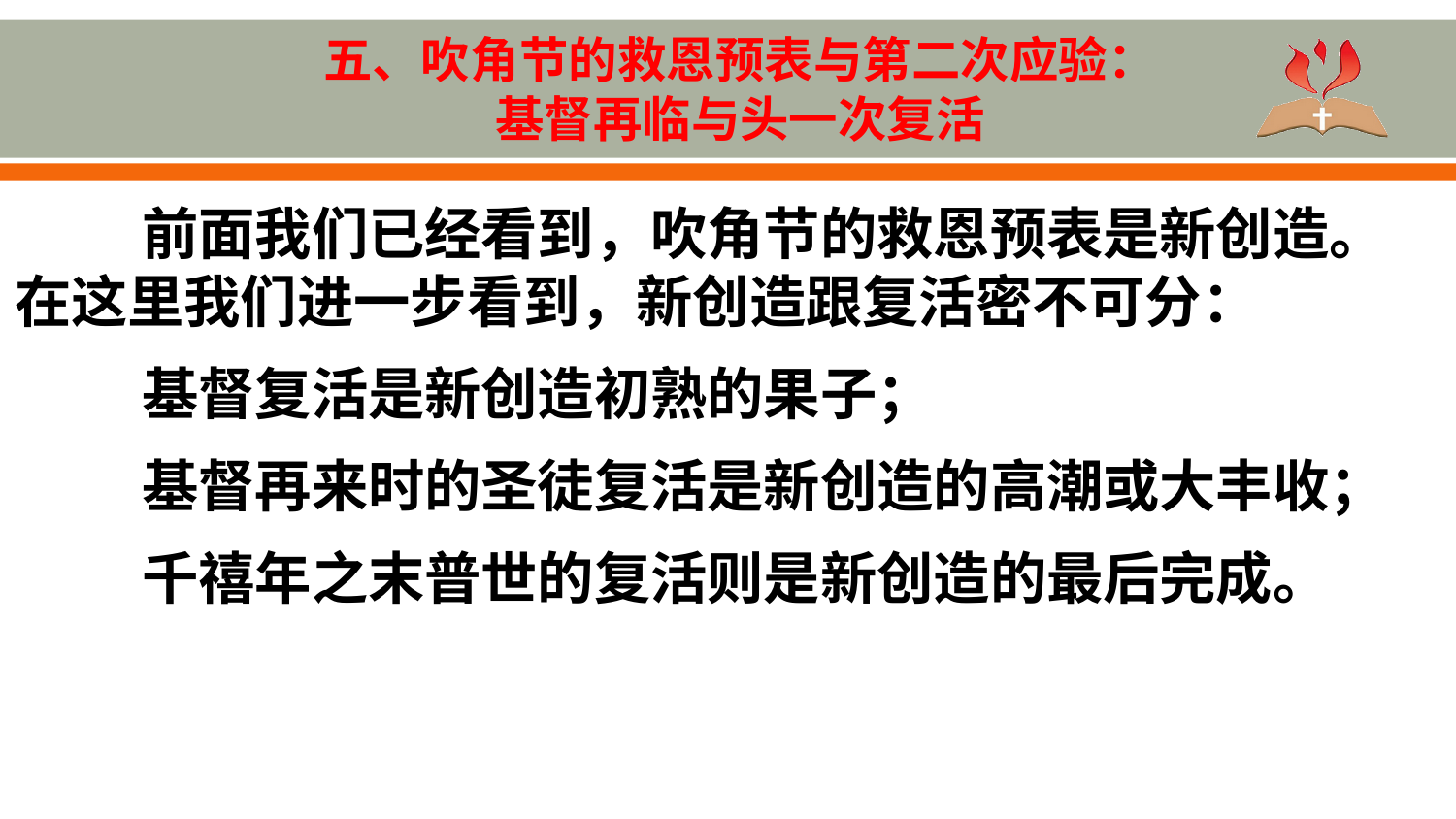

# 五、吹角节的救恩预表与第二次应验： 基督再临与头一次复活
前面我们已经看到，吹角节的救恩预表是新创造。在这里我们进一步看到，新创造跟复活密不可分：
基督复活是新创造初熟的果子；
基督再来时的圣徒复活是新创造的高潮或大丰收；
千禧年之末普世的复活则是新创造的最后完成。